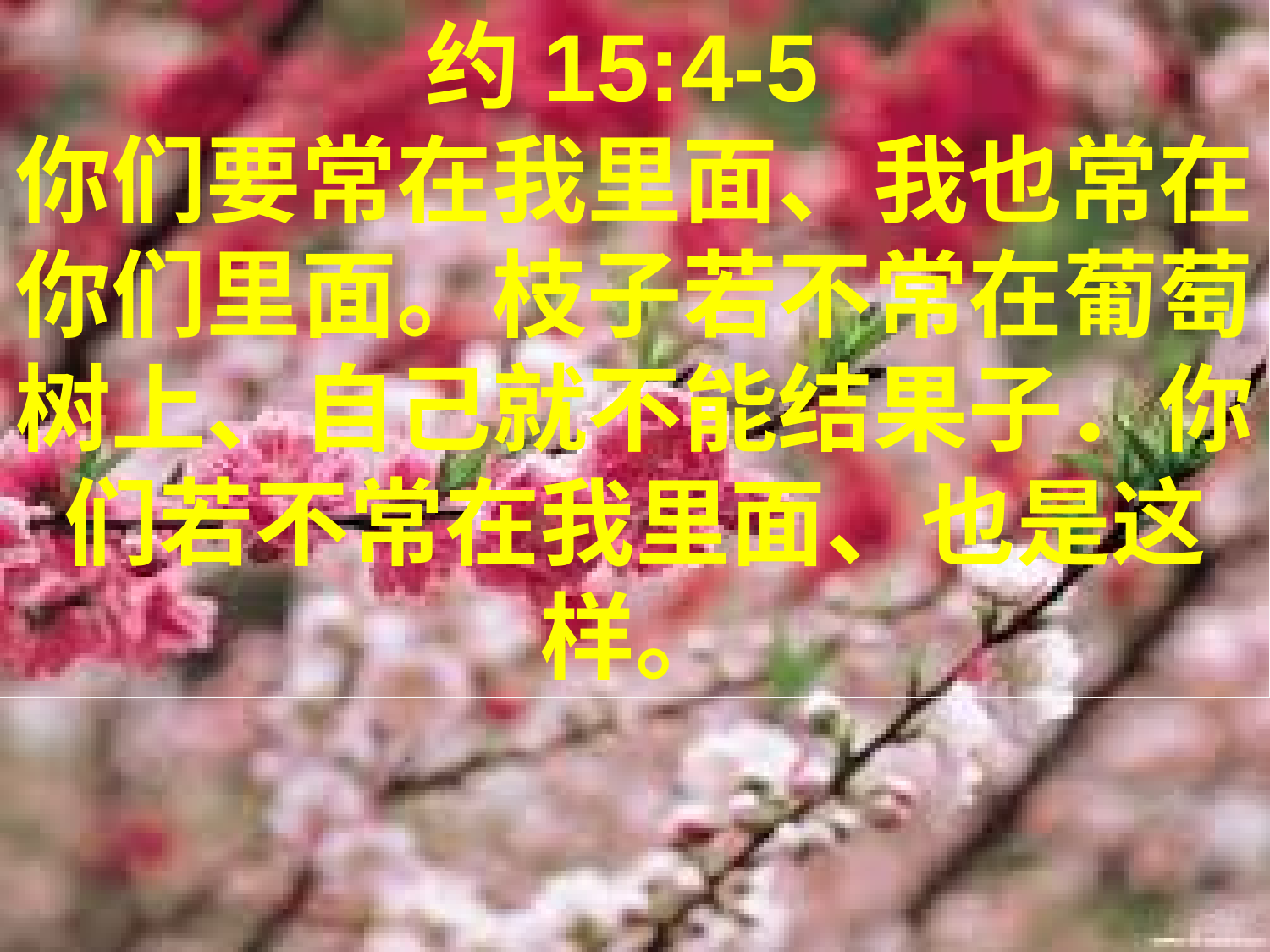

约15:4-5
你们要常在我里面、我也常在你们里面。枝子若不常在葡萄树上、自己就不能结果子．你们若不常在我里面、也是这样。